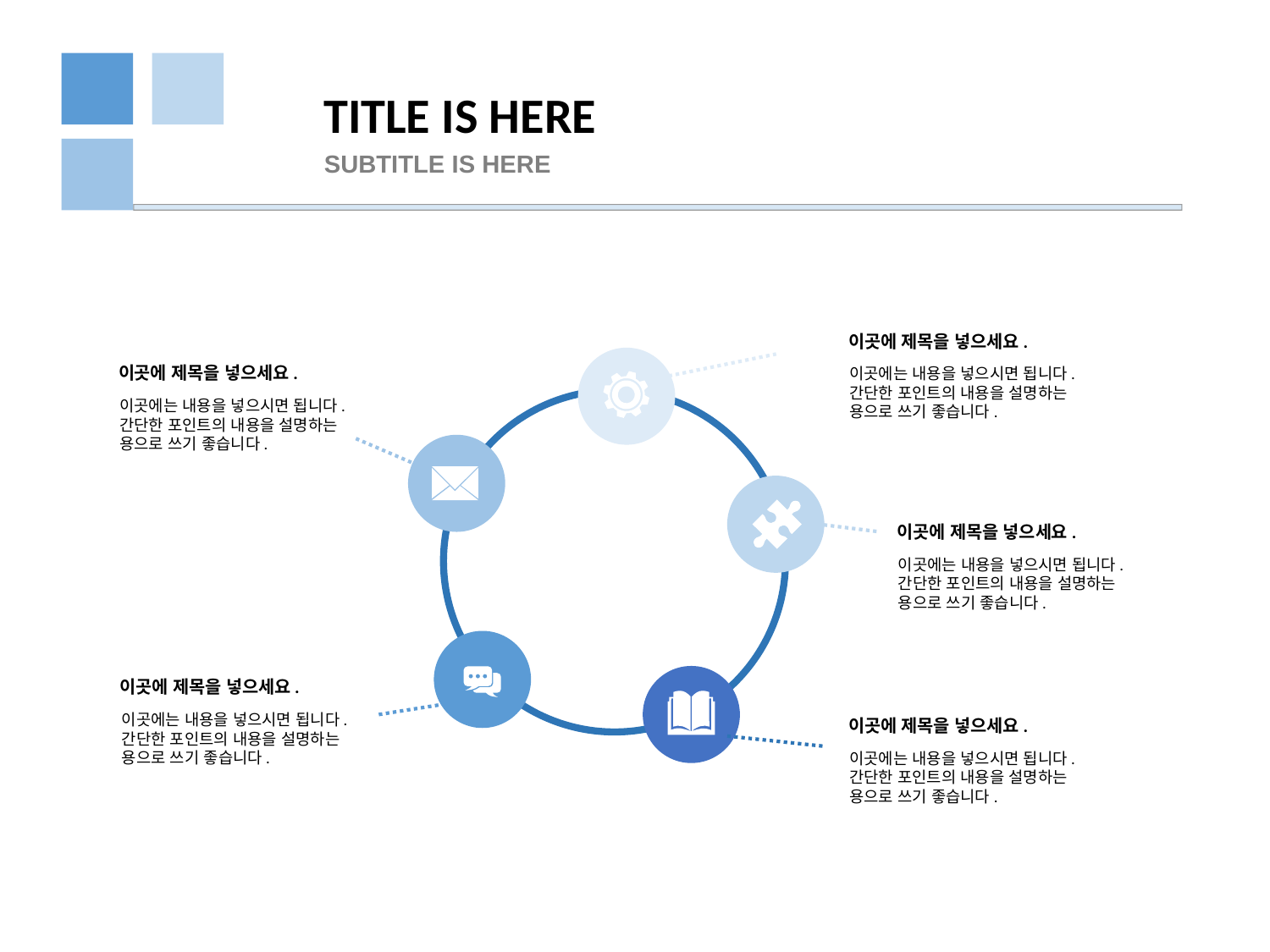

TITLE IS HERE

SUBTITLE IS HERE

이곳에 제목을 넣으세요.

이곳에 제목을 넣으세요.
이곳에는 내용을 넣으시면 됩니다.
간단한 포인트의 내용을 설명하는
용으로 쓰기 좋습니다.

이곳에는 내용을 넣으시면 됩니다.
간단한 포인트의 내용을 설명하는
용으로 쓰기 좋습니다.

이곳에 제목을 넣으세요.
이곳에는 내용을 넣으시면 됩니다.
간단한 포인트의 내용을 설명하는
용으로 쓰기 좋습니다.

이곳에 제목을 넣으세요.

이곳에는 내용을 넣으시면 됩니다.
간단한 포인트의 내용을 설명하는
용으로 쓰기 좋습니다.
이곳에 제목을 넣으세요.
이곳에는 내용을 넣으시면 됩니다.
간단한 포인트의 내용을 설명하는
용으로 쓰기 좋습니다.